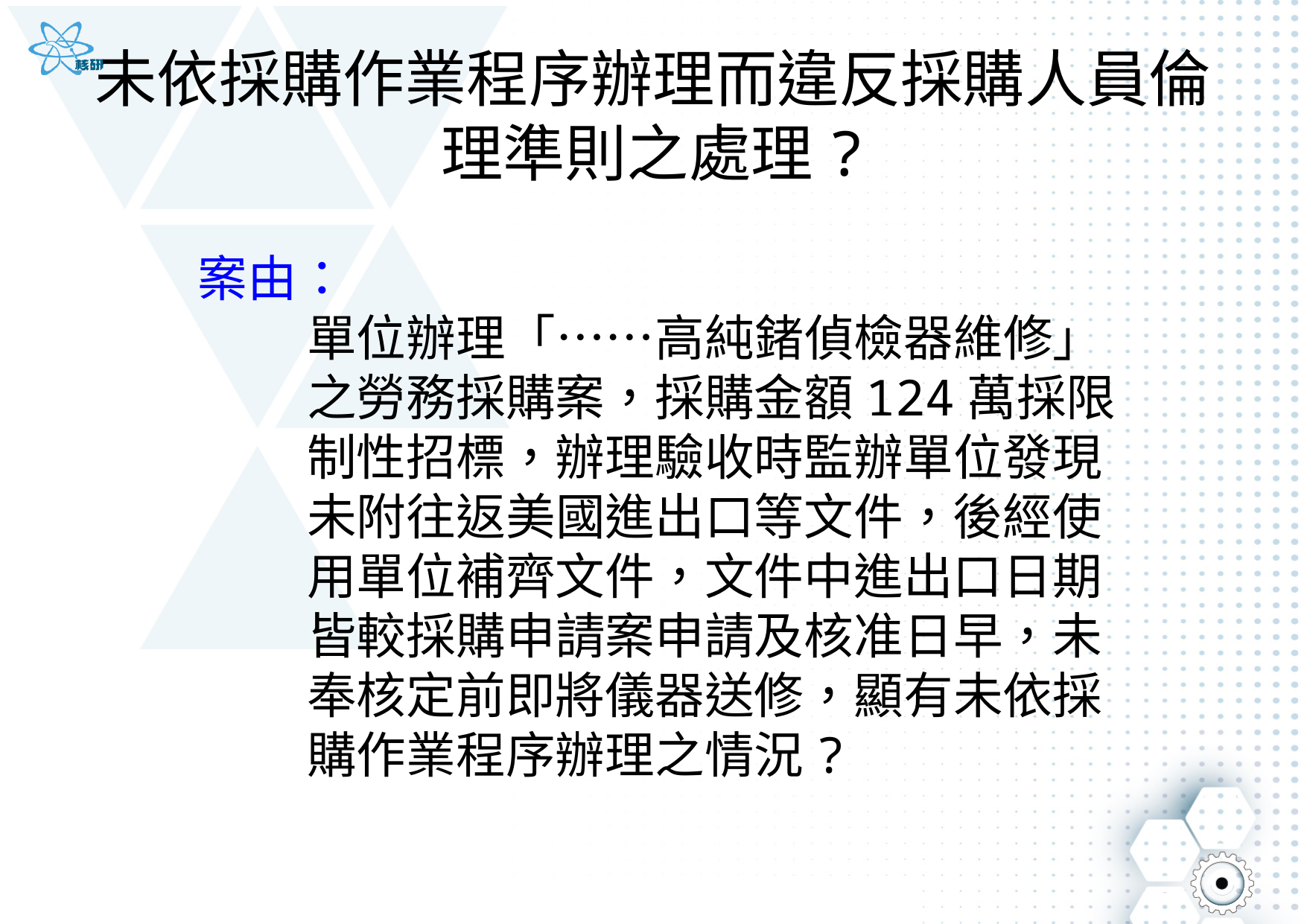

# 未依採購作業程序辦理而違反採購人員倫理準則之處理?
案由：
單位辦理「……高純鍺偵檢器維修」之勞務採購案，採購金額124萬採限制性招標，辦理驗收時監辦單位發現未附往返美國進出口等文件，後經使用單位補齊文件，文件中進出口日期皆較採購申請案申請及核准日早，未奉核定前即將儀器送修，顯有未依採購作業程序辦理之情況?